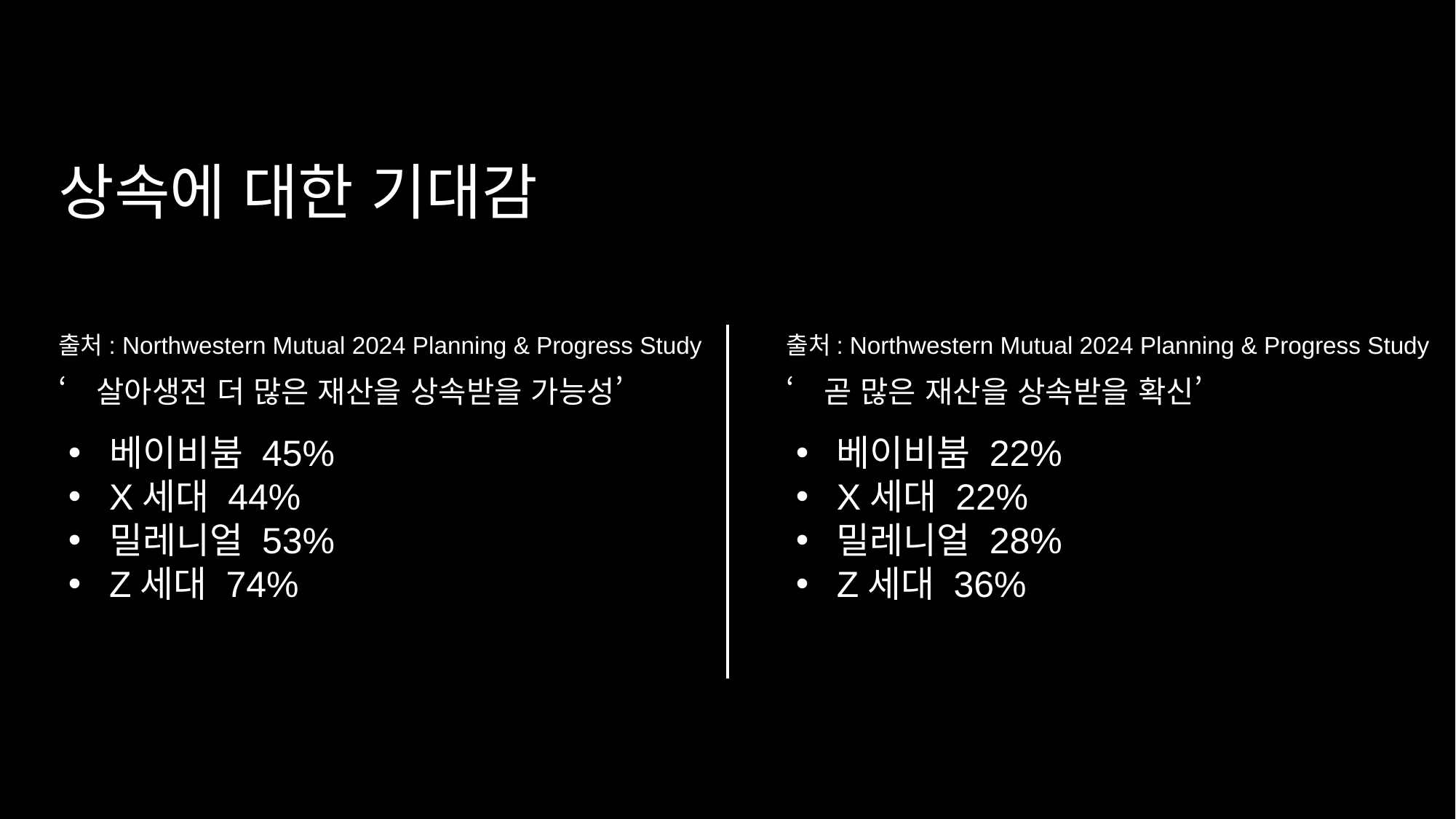

상속에 대한 기대감
출처: Northwestern Mutual 2024 Planning & Progress Study
‘살아생전 더 많은 재산을 상속받을 가능성’
출처: Northwestern Mutual 2024 Planning & Progress Study
‘곧 많은 재산을 상속받을 확신’
베이비붐 45%
X세대 44%
밀레니얼 53%
Z세대 74%
베이비붐 22%
X세대 22%
밀레니얼 28%
Z세대 36%